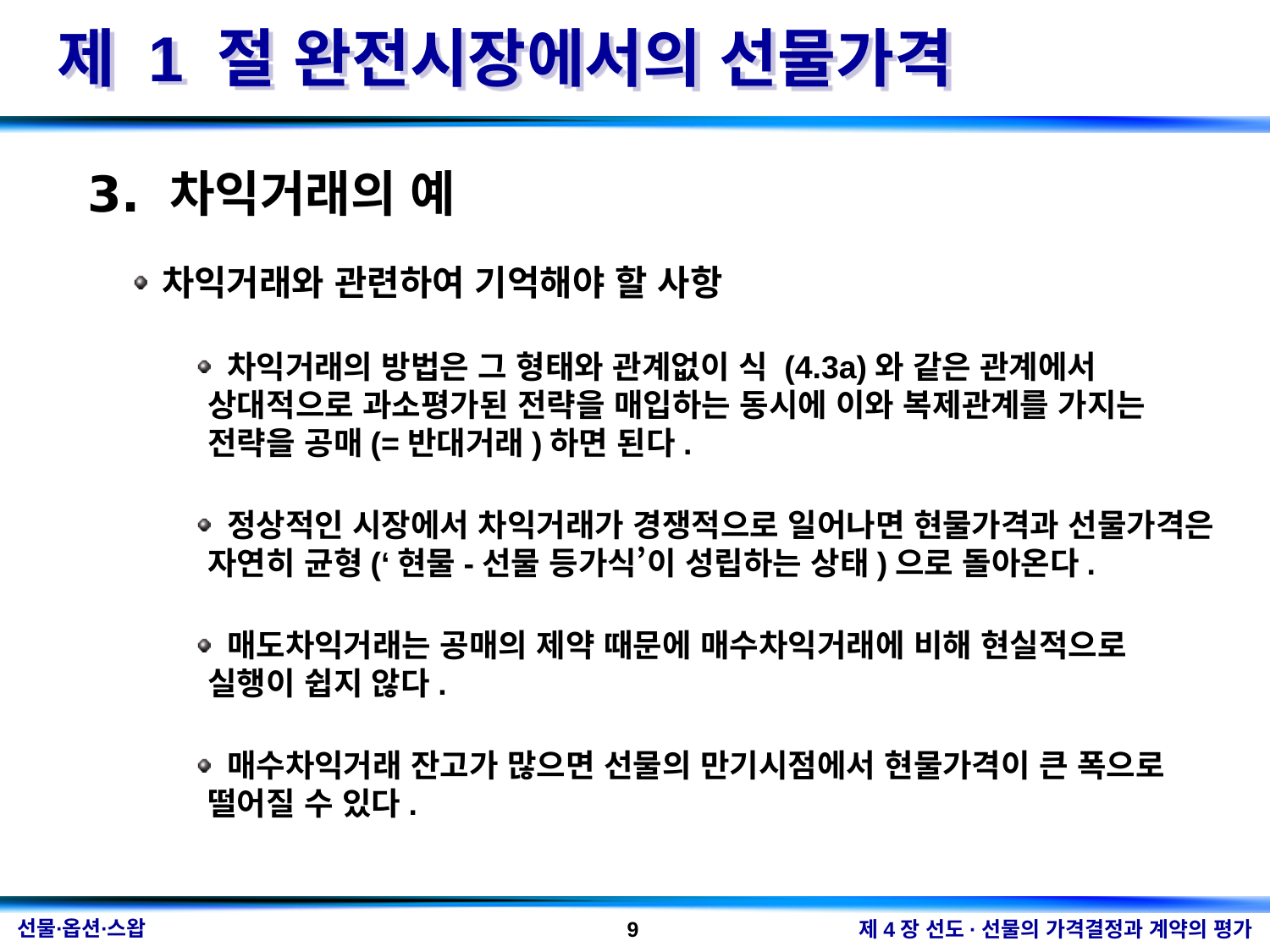

제 1 절 완전시장에서의 선물가격
3. 차익거래의 예
 차익거래와 관련하여 기억해야 할 사항
 차익거래의 방법은 그 형태와 관계없이 식 (4.3a)와 같은 관계에서 상대적으로 과소평가된 전략을 매입하는 동시에 이와 복제관계를 가지는 전략을 공매(=반대거래)하면 된다.
 정상적인 시장에서 차익거래가 경쟁적으로 일어나면 현물가격과 선물가격은 자연히 균형(‘현물-선물 등가식’이 성립하는 상태)으로 돌아온다.
 매도차익거래는 공매의 제약 때문에 매수차익거래에 비해 현실적으로 실행이 쉽지 않다.
 매수차익거래 잔고가 많으면 선물의 만기시점에서 현물가격이 큰 폭으로 떨어질 수 있다.
9